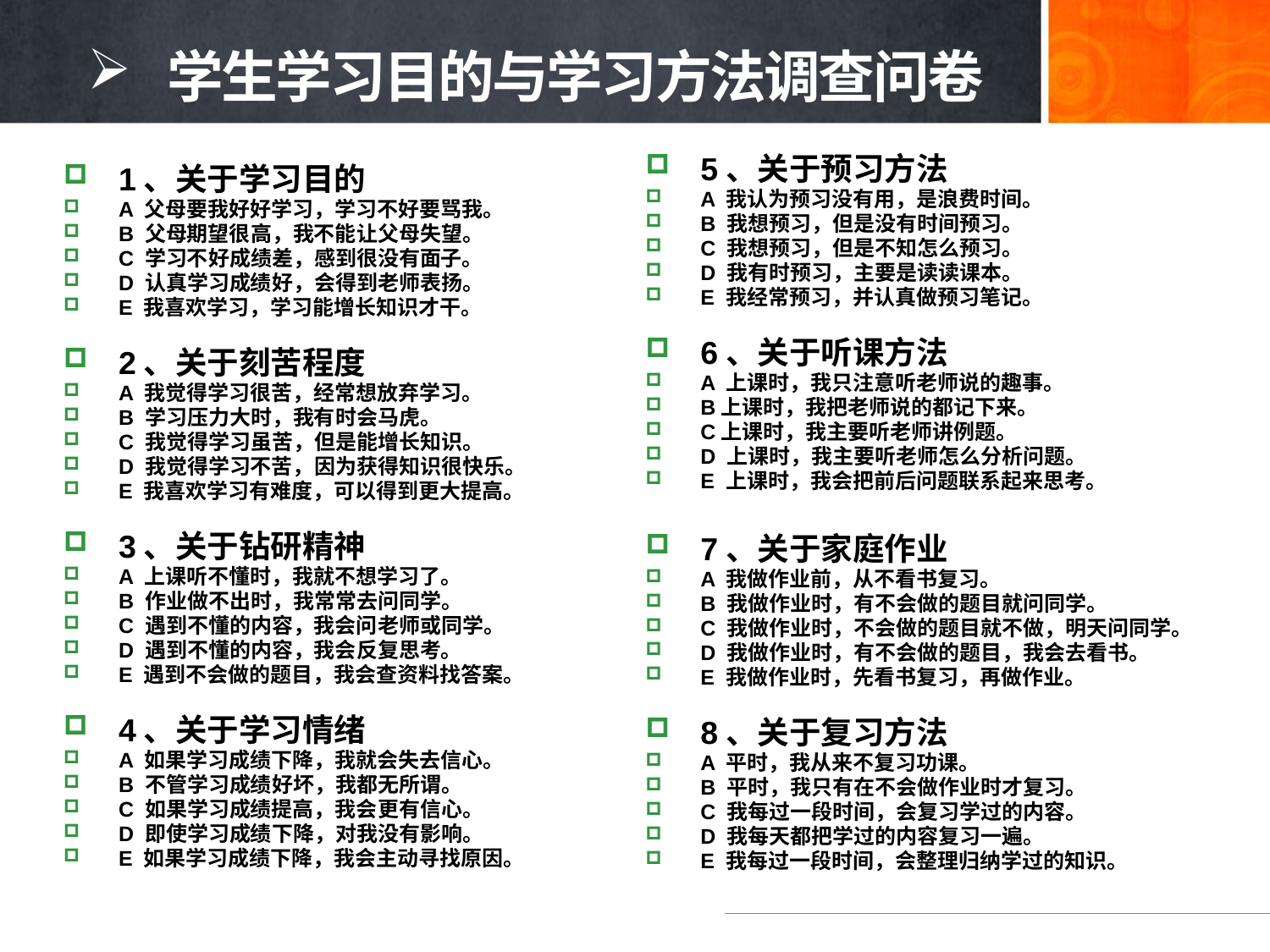

# 学生学习目的与学习方法调查问卷
5、关于预习方法
A 我认为预习没有用，是浪费时间。
B 我想预习，但是没有时间预习。
C 我想预习，但是不知怎么预习。
D 我有时预习，主要是读读课本。
E 我经常预习，并认真做预习笔记。

6、关于听课方法
A 上课时，我只注意听老师说的趣事。
B上课时，我把老师说的都记下来。
C上课时，我主要听老师讲例题。
D 上课时，我主要听老师怎么分析问题。
E 上课时，我会把前后问题联系起来思考。

7、关于家庭作业
A 我做作业前，从不看书复习。
B 我做作业时，有不会做的题目就问同学。
C 我做作业时，不会做的题目就不做，明天问同学。
D 我做作业时，有不会做的题目，我会去看书。
E 我做作业时，先看书复习，再做作业。

8、关于复习方法
A 平时，我从来不复习功课。
B 平时，我只有在不会做作业时才复习。
C 我每过一段时间，会复习学过的内容。
D 我每天都把学过的内容复习一遍。
E 我每过一段时间，会整理归纳学过的知识。

1、关于学习目的
A 父母要我好好学习，学习不好要骂我。
B 父母期望很高，我不能让父母失望。
C 学习不好成绩差，感到很没有面子。
D 认真学习成绩好，会得到老师表扬。
E 我喜欢学习，学习能增长知识才干。

2、关于刻苦程度
A 我觉得学习很苦，经常想放弃学习。
B 学习压力大时，我有时会马虎。
C 我觉得学习虽苦，但是能增长知识。
D 我觉得学习不苦，因为获得知识很快乐。
E 我喜欢学习有难度，可以得到更大提高。

3、关于钻研精神
A 上课听不懂时，我就不想学习了。
B 作业做不出时，我常常去问同学。
C 遇到不懂的内容，我会问老师或同学。
D 遇到不懂的内容，我会反复思考。
E 遇到不会做的题目，我会查资料找答案。

4、关于学习情绪
A 如果学习成绩下降，我就会失去信心。
B 不管学习成绩好坏，我都无所谓。
C 如果学习成绩提高，我会更有信心。
D 即使学习成绩下降，对我没有影响。
E 如果学习成绩下降，我会主动寻找原因。